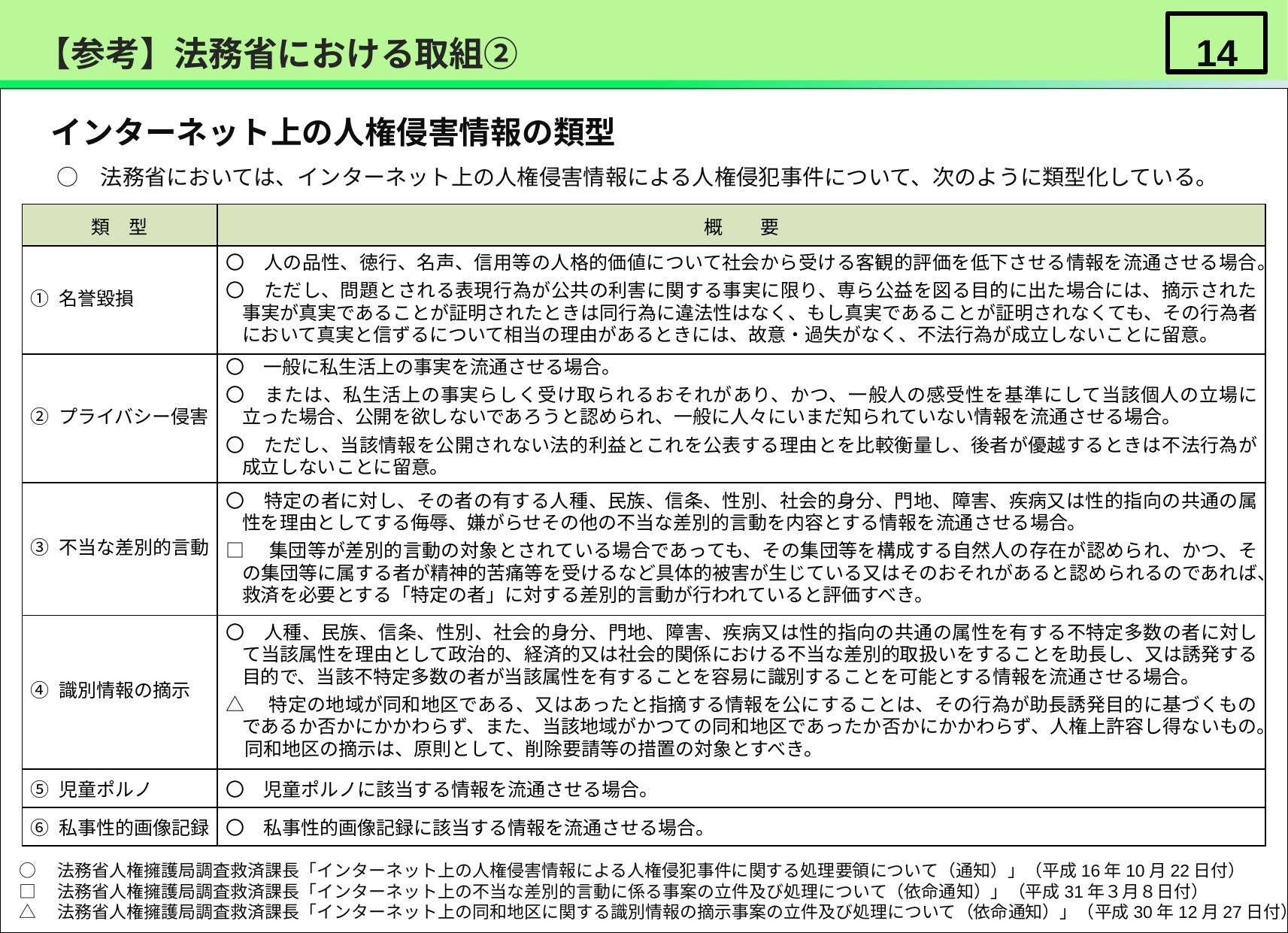

# 【参考】法務省における取組②
14

　 インターネット上の人権侵害情報の類型

　　○　法務省においては、インターネット上の人権侵害情報による人権侵犯事件について、次のように類型化している。

| 類　型 | 概　　要 |
| --- | --- |
| ① 名誉毀損 | 〇　人の品性、徳行、名声、信用等の人格的価値について社会から受ける客観的評価を低下させる情報を流通させる場合。 〇　ただし、問題とされる表現行為が公共の利害に関する事実に限り、専ら公益を図る目的に出た場合には、摘示された事実が真実であることが証明されたときは同行為に違法性はなく、もし真実であることが証明されなくても、その行為者において真実と信ずるについて相当の理由があるときには、故意・過失がなく、不法行為が成立しないことに留意。 |
| ② プライバシー侵害 | 〇　一般に私生活上の事実を流通させる場合。 〇　または、私生活上の事実らしく受け取られるおそれがあり、かつ、一般人の感受性を基準にして当該個人の立場に立った場合、公開を欲しないであろうと認められ、一般に人々にいまだ知られていない情報を流通させる場合。 〇　ただし、当該情報を公開されない法的利益とこれを公表する理由とを比較衡量し、後者が優越するときは不法行為が成立しないことに留意。 |
| ③ 不当な差別的言動 | 〇　特定の者に対し、その者の有する人種、民族、信条、性別、社会的身分、門地、障害、疾病又は性的指向の共通の属性を理由としてする侮辱、嫌がらせその他の不当な差別的言動を内容とする情報を流通させる場合。 □　集団等が差別的言動の対象とされている場合であっても、その集団等を構成する自然人の存在が認められ、かつ、その集団等に属する者が精神的苦痛等を受けるなど具体的被害が生じている又はそのおそれがあると認められるのであれば、救済を必要とする「特定の者」に対する差別的言動が行われていると評価すべき。 |
| ④ 識別情報の摘示 | 〇　人種、民族、信条、性別、社会的身分、門地、障害、疾病又は性的指向の共通の属性を有する不特定多数の者に対して当該属性を理由として政治的、経済的又は社会的関係における不当な差別的取扱いをすることを助長し、又は誘発する目的で、当該不特定多数の者が当該属性を有することを容易に識別することを可能とする情報を流通させる場合。 △　特定の地域が同和地区である、又はあったと指摘する情報を公にすることは、その行為が助長誘発目的に基づくものであるか否かにかかわらず、また、当該地域がかつての同和地区であったか否かにかかわらず、人権上許容し得ないもの。 　同和地区の摘示は、原則として、削除要請等の措置の対象とすべき。 |
| ⑤ 児童ポルノ | 〇　児童ポルノに該当する情報を流通させる場合。 |
| ⑥ 私事性的画像記録 | 〇　私事性的画像記録に該当する情報を流通させる場合。 |
○　法務省人権擁護局調査救済課長「インターネット上の人権侵害情報による人権侵犯事件に関する処理要領について（通知）」（平成16年10月22日付）
□　法務省人権擁護局調査救済課長「インターネット上の不当な差別的言動に係る事案の立件及び処理について（依命通知）」（平成31年３月８日付）
△　法務省人権擁護局調査救済課長「インターネット上の同和地区に関する識別情報の摘示事案の立件及び処理について（依命通知）」（平成30年12月27日付）